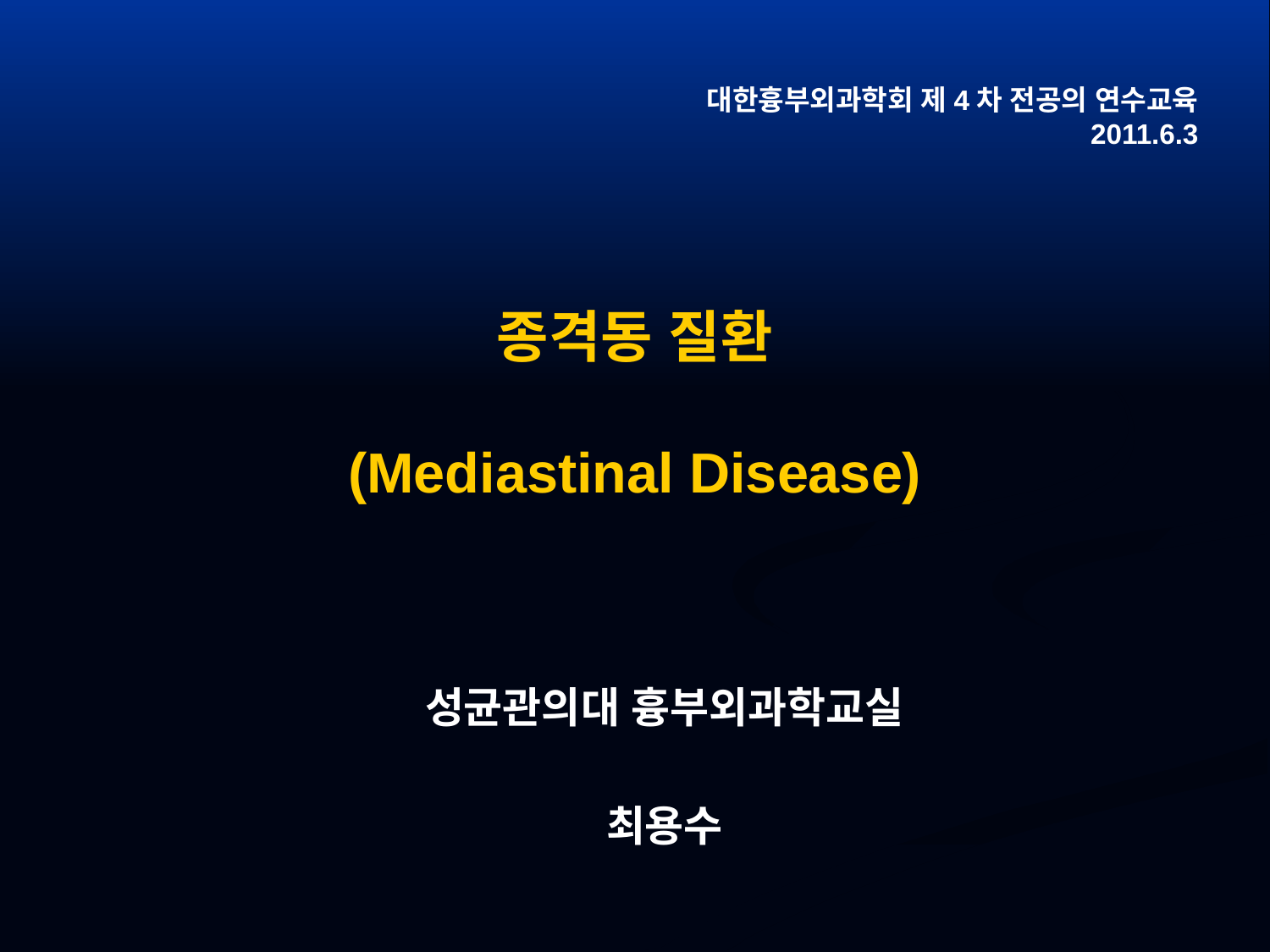

대한흉부외과학회 제4차 전공의 연수교육
2011.6.3
# 종격동 질환 (Mediastinal Disease)
성균관의대 흉부외과학교실

최용수